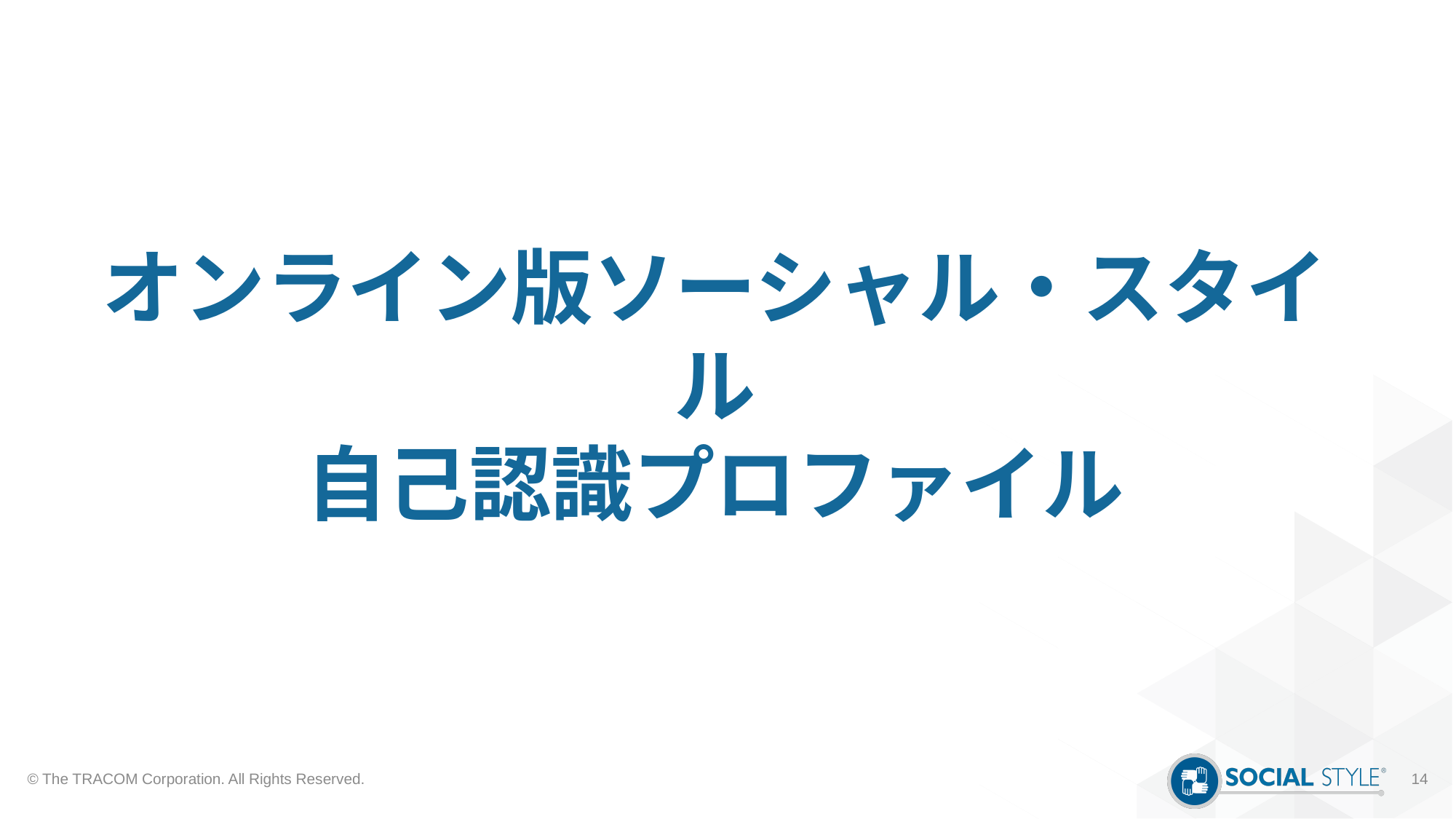

# オンライン版ソーシャル・スタイル 自己認識プロファイル
© The TRACOM Corporation. All Rights Reserved.
14